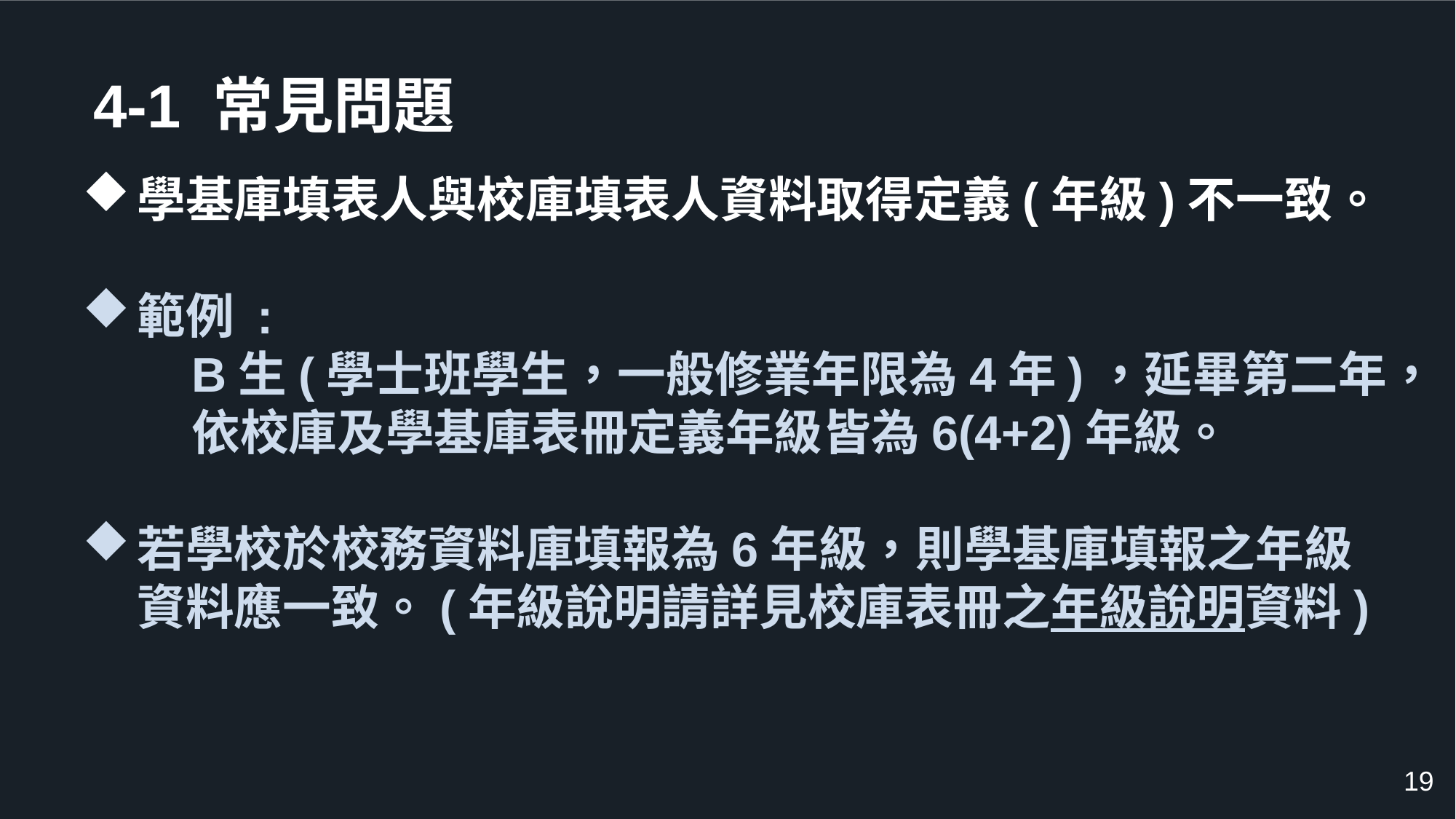

4-1 常見問題
學基庫填表人與校庫填表人資料取得定義(年級)不一致。

範例 :
	B生(學士班學生，一般修業年限為4年)，延畢第二年，	依校庫及學基庫表冊定義年級皆為6(4+2)年級。

若學校於校務資料庫填報為6年級，則學基庫填報之年級資料應一致。(年級說明請詳見校庫表冊之年級說明資料)

19